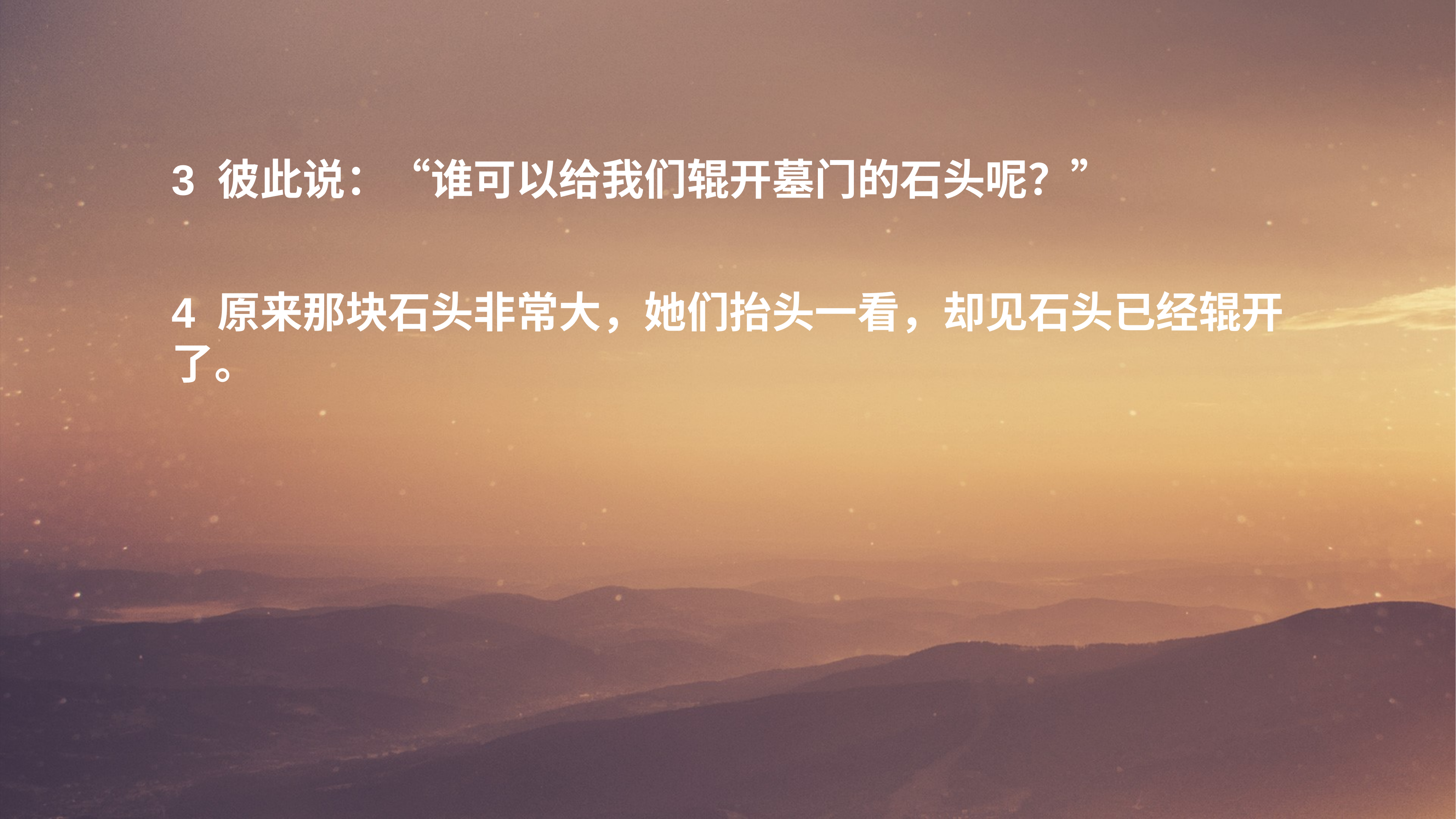

3 彼此说：“谁可以给我们辊开墓门的石头呢？”

4 原来那块石头非常大，她们抬头一看，却见石头已经辊开了。